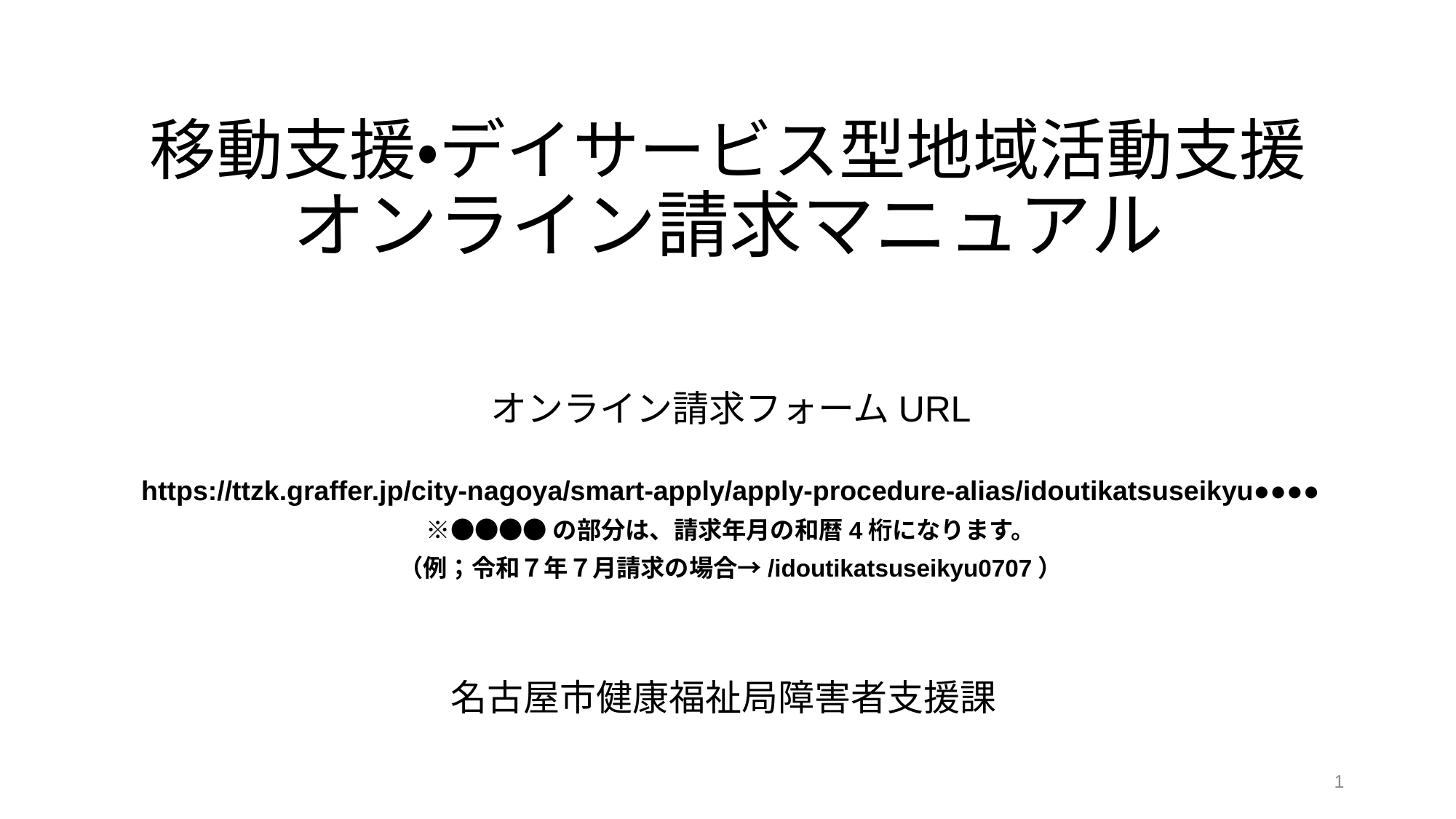

# 移動支援・デイサービス型地域活動支援 オンライン請求マニュアル

オンライン請求フォームURL

https://ttzk.graffer.jp/city-nagoya/smart-apply/apply-procedure-alias/idoutikatsuseikyu●●●●
※●●●●の部分は、請求年月の和暦4桁になります。
（例；令和７年７月請求の場合→/idoutikatsuseikyu0707）

名古屋市健康福祉局障害者支援課
1